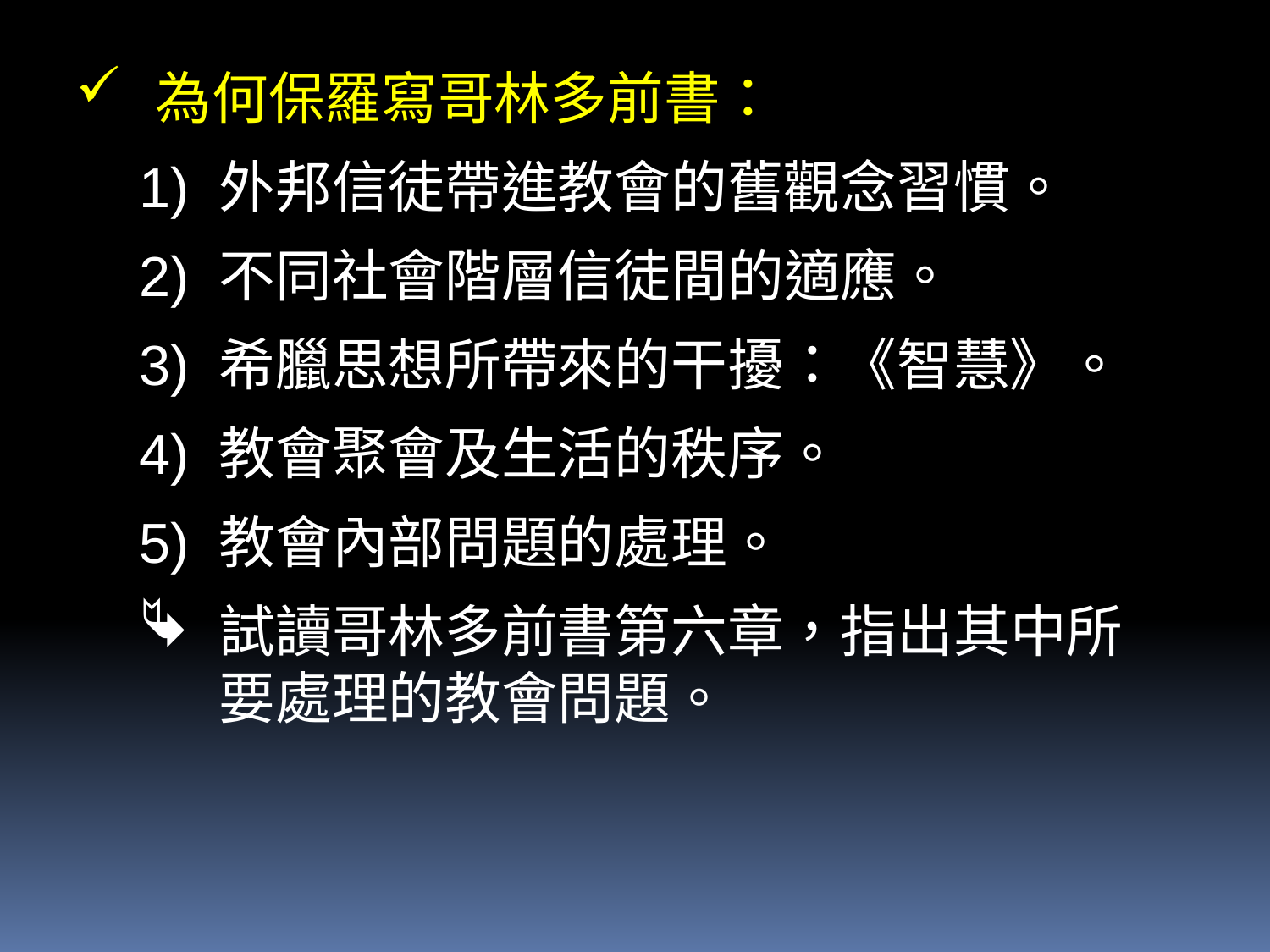

為何保羅寫哥林多前書：
外邦信徒帶進教會的舊觀念習慣。
不同社會階層信徒間的適應。
希臘思想所帶來的干擾：《智慧》。
教會聚會及生活的秩序。
教會內部問題的處理。
試讀哥林多前書第六章，指出其中所要處理的教會問題。